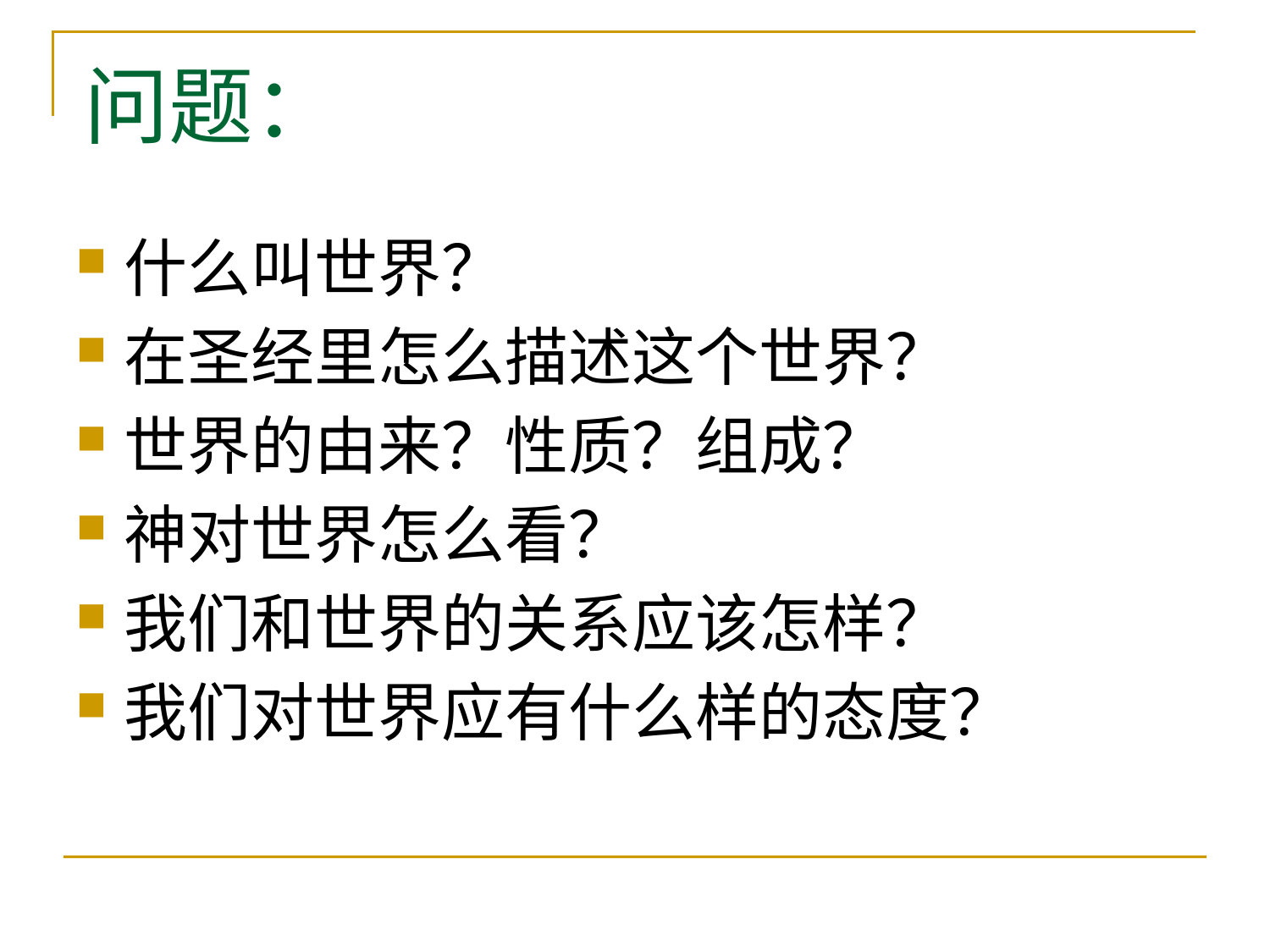

# 问题：
什么叫世界？
在圣经里怎么描述这个世界？
世界的由来？性质？组成？
神对世界怎么看？
我们和世界的关系应该怎样？
我们对世界应有什么样的态度？